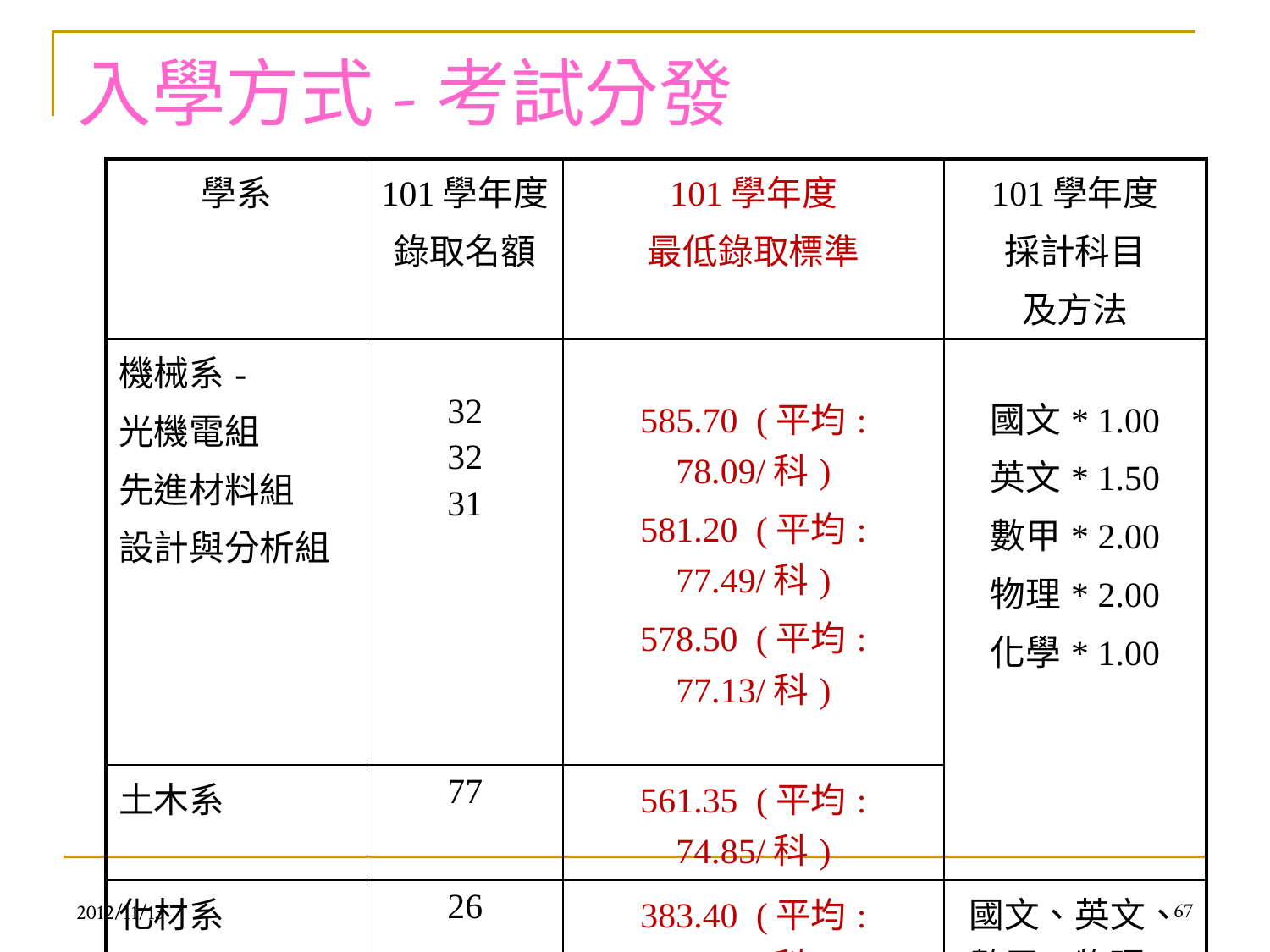

# 入學方式-考試分發
| 學系 | 101學年度 錄取名額 | 101學年度 最低錄取標準 | 101學年度 採計科目 及方法 |
| --- | --- | --- | --- |
| 機械系- 光機電組 先進材料組 設計與分析組 | 32 32 31 | 585.70 (平均: 78.09/科) 581.20 (平均: 77.49/科) 578.50 (平均: 77.13/科) | 國文\* 1.00 英文\* 1.50 數甲\* 2.00 物理\* 2.00 化學\* 1.00 |
| 土木系 | 77 | 561.35 (平均: 74.85/科) |  |
| 化材系 | 26 | 383.40 (平均: 76.68/科) | 國文、英文、數甲、物理、化學\* 1.00 |
2012/11/13
67